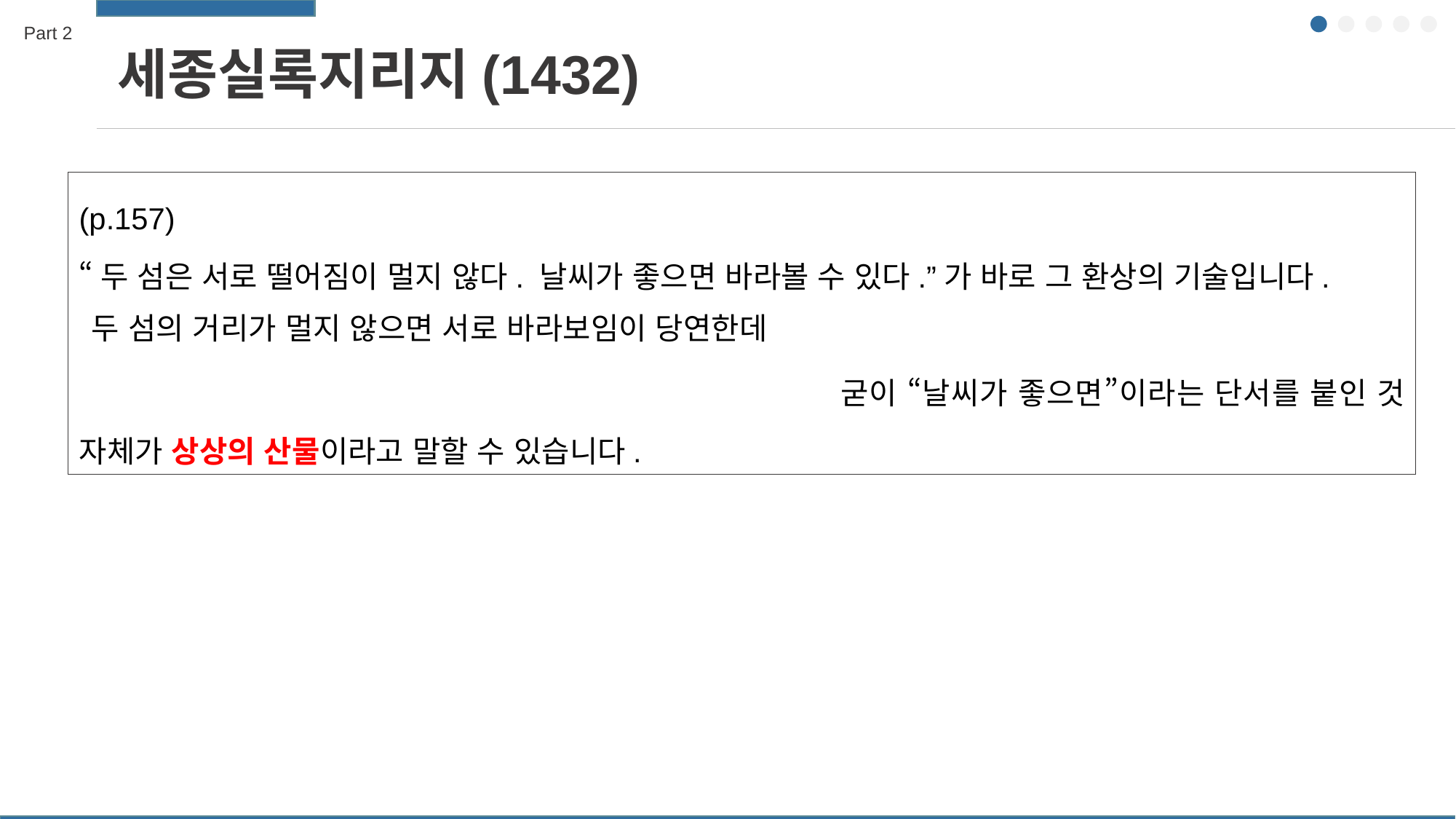

Part 2

세종실록지리지(1432)
(p.157)
“두 섬은 서로 떨어짐이 멀지 않다. 날씨가 좋으면 바라볼 수 있다.”가 바로 그 환상의 기술입니다.
                                                                                 굳이 “날씨가 좋으면”이라는 단서를 붙인 것 자체가 상상의 산물이라고 말할 수 있습니다.
두 섬의 거리가 멀지 않으면 서로 바라보임이 당연한데